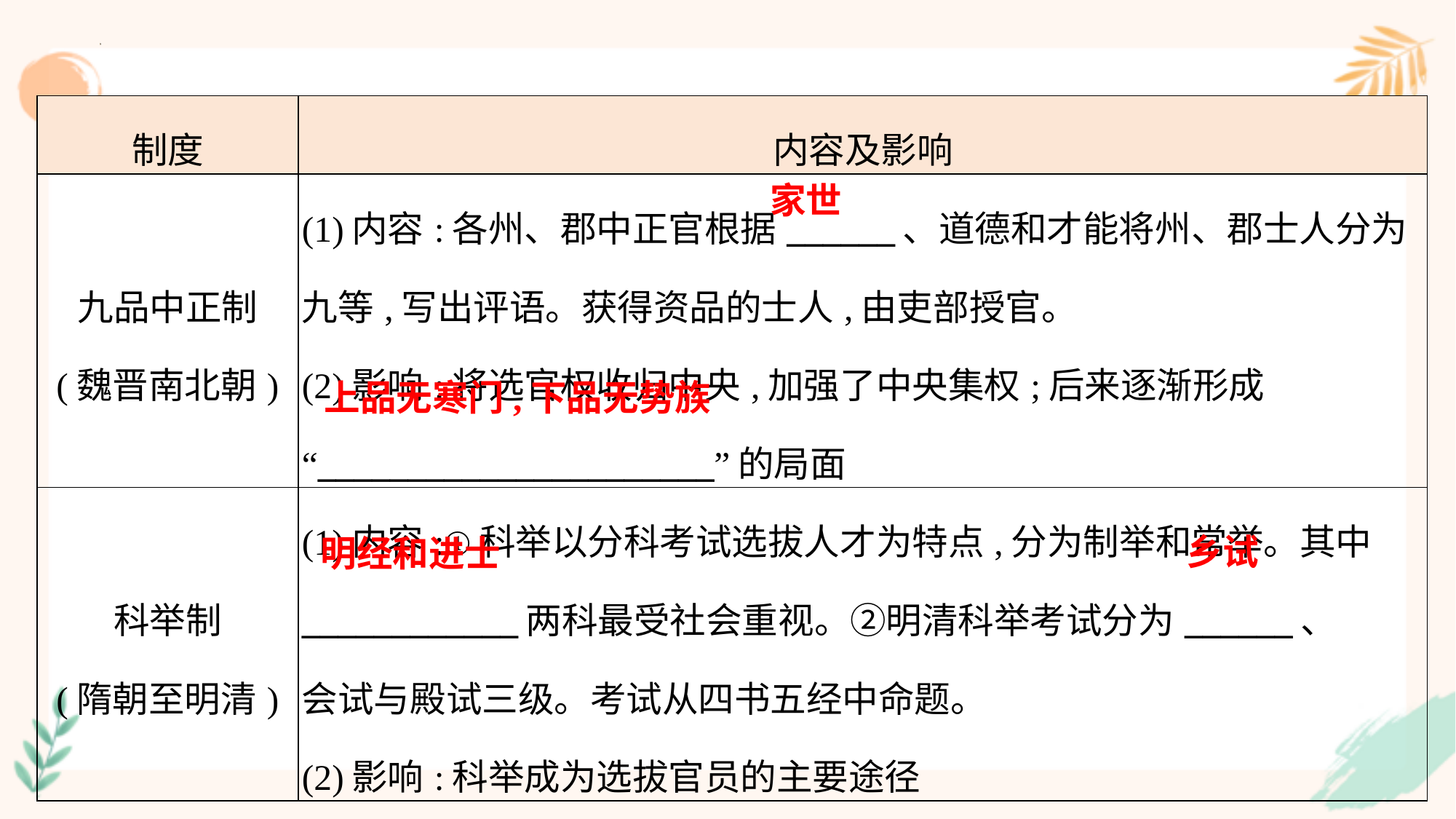

| 制度 | 内容及影响 |
| --- | --- |
| 九品中正制 (魏晋南北朝) | (1)内容:各州、郡中正官根据\_\_\_\_\_\_、道德和才能将州、郡士人分为 九等,写出评语。获得资品的士人,由吏部授官。 (2)影响:将选官权收归中央,加强了中央集权;后来逐渐形成 “\_\_\_\_\_\_\_\_\_\_\_\_\_\_\_\_\_\_\_\_\_\_”的局面 |
| 科举制 (隋朝至明清) | (1)内容:①科举以分科考试选拔人才为特点,分为制举和常举。其中 \_\_\_\_\_\_\_\_\_\_\_\_两科最受社会重视。②明清科举考试分为\_\_\_\_\_\_、 会试与殿试三级。考试从四书五经中命题。 (2)影响:科举成为选拔官员的主要途径 |
家世
上品无寒门,下品无势族
乡试
明经和进士